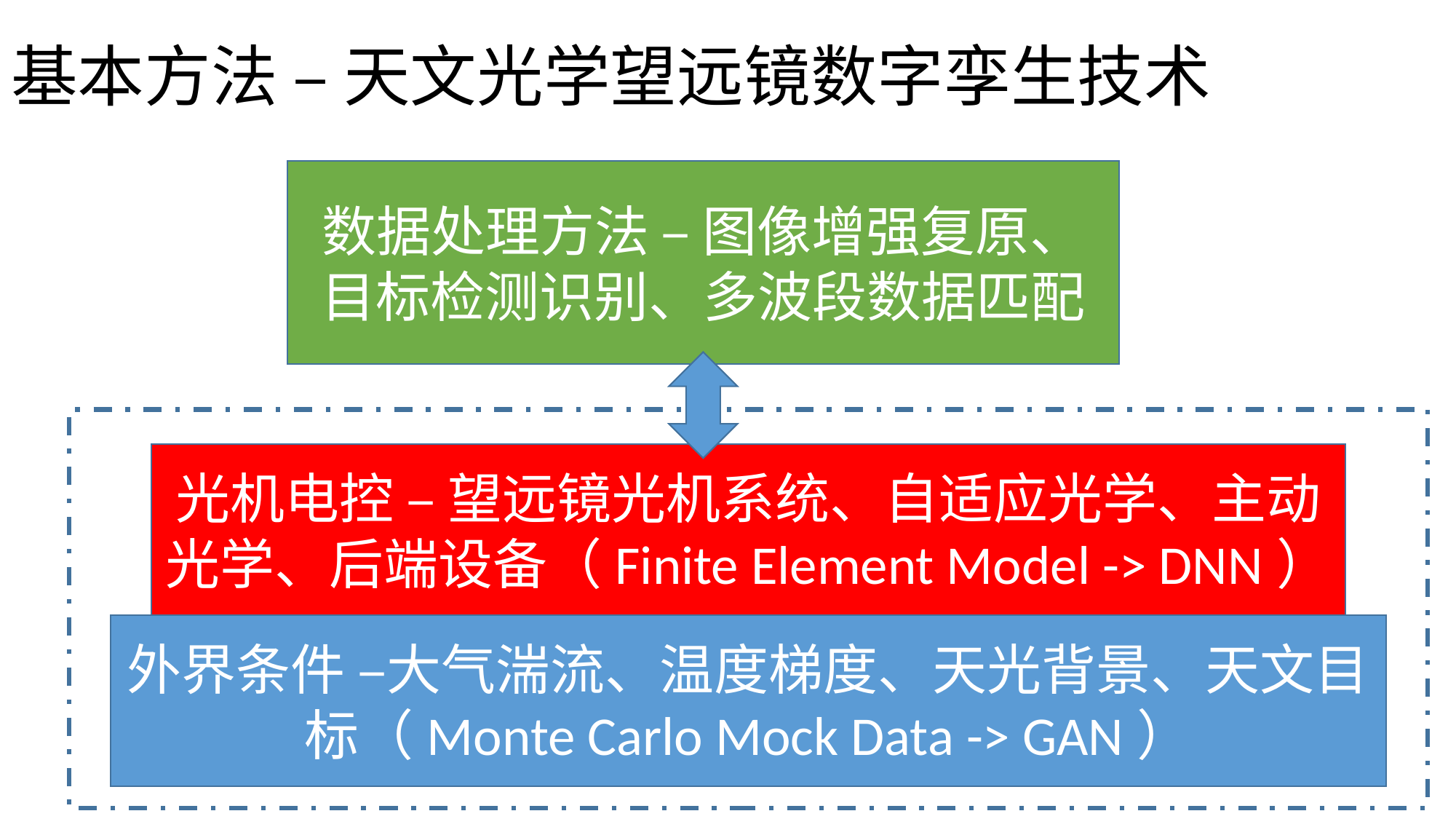

# 基本方法 – 天文光学望远镜数字孪生技术

数据处理方法 – 图像增强复原、目标检测识别、多波段数据匹配

光机电控 – 望远镜光机系统、自适应光学、主动光学、后端设备（Finite Element Model -> DNN）
外界条件 –大气湍流、温度梯度、天光背景、天文目标（Monte Carlo Mock Data -> GAN）